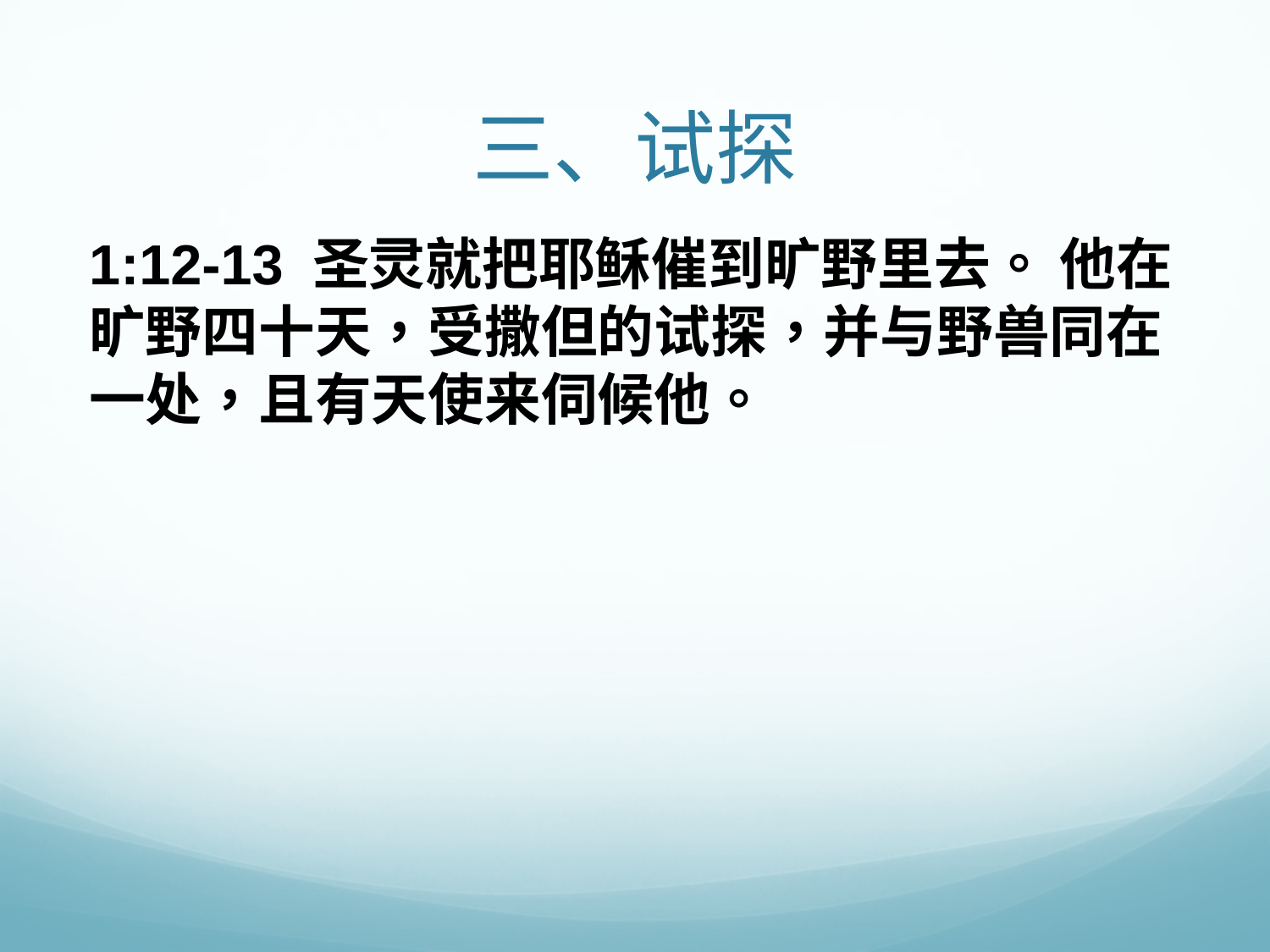

# 三、试探
1:12-13 圣灵就把耶稣催到旷野里去。 他在旷野四十天，受撒但的试探，并与野兽同在一处，且有天使来伺候他。